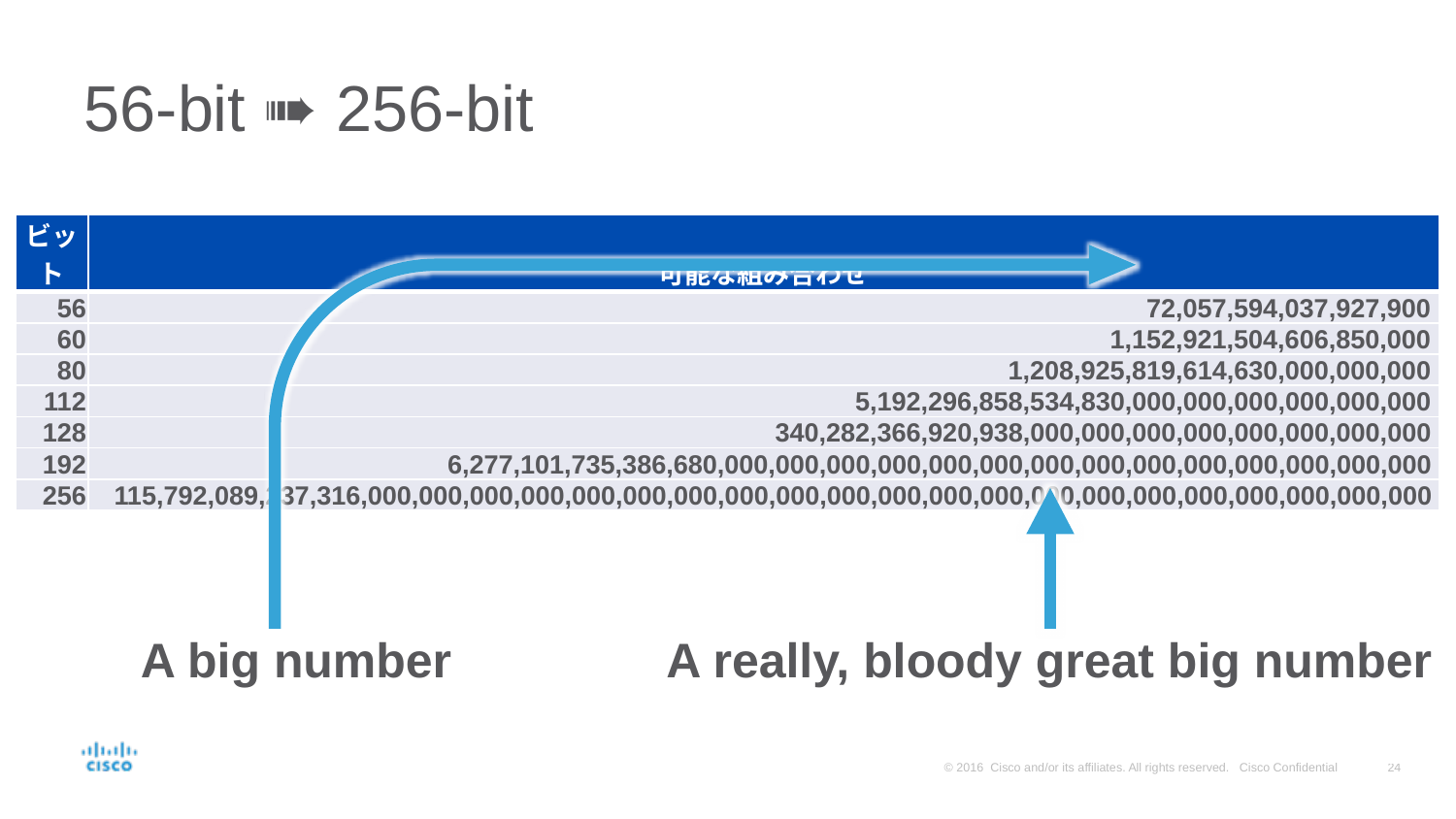

# 56-bit ➠ 256-bit
| ビット | 可能な組み合わせ |
| --- | --- |
| 56 | 72,057,594,037,927,900 |
| 60 | 1,152,921,504,606,850,000 |
| 80 | 1,208,925,819,614,630,000,000,000 |
| 112 | 5,192,296,858,534,830,000,000,000,000,000,000 |
| 128 | 340,282,366,920,938,000,000,000,000,000,000,000,000 |
| 192 | 6,277,101,735,386,680,000,000,000,000,000,000,000,000,000,000,000,000,000,000 |
| 256 | 115,792,089,237,316,000,000,000,000,000,000,000,000,000,000,000,000,000,000,000,000,000,000,000,000,000 |

A big number

A really, bloody great big number